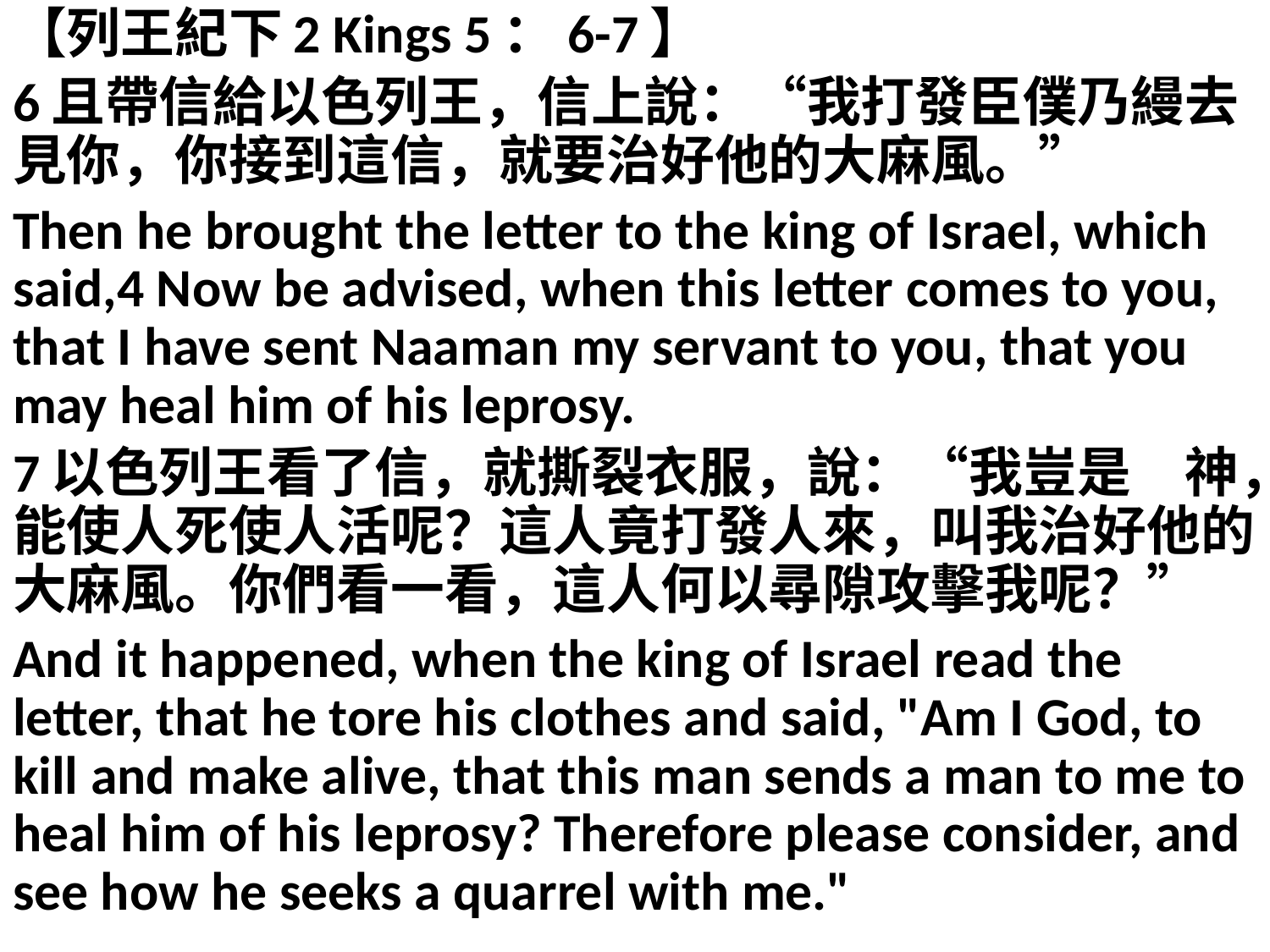

【列王紀下2 Kings 5：6-7】
6且帶信給以色列王，信上說：“我打發臣僕乃縵去見你，你接到這信，就要治好他的大麻風。”
Then he brought the letter to the king of Israel, which said,4 Now be advised, when this letter comes to you, that I have sent Naaman my servant to you, that you may heal him of his leprosy.
7以色列王看了信，就撕裂衣服，說：“我豈是　神，能使人死使人活呢？這人竟打發人來，叫我治好他的大麻風。你們看一看，這人何以尋隙攻擊我呢？”
And it happened, when the king of Israel read the letter, that he tore his clothes and said, "Am I God, to kill and make alive, that this man sends a man to me to heal him of his leprosy? Therefore please consider, and see how he seeks a quarrel with me."